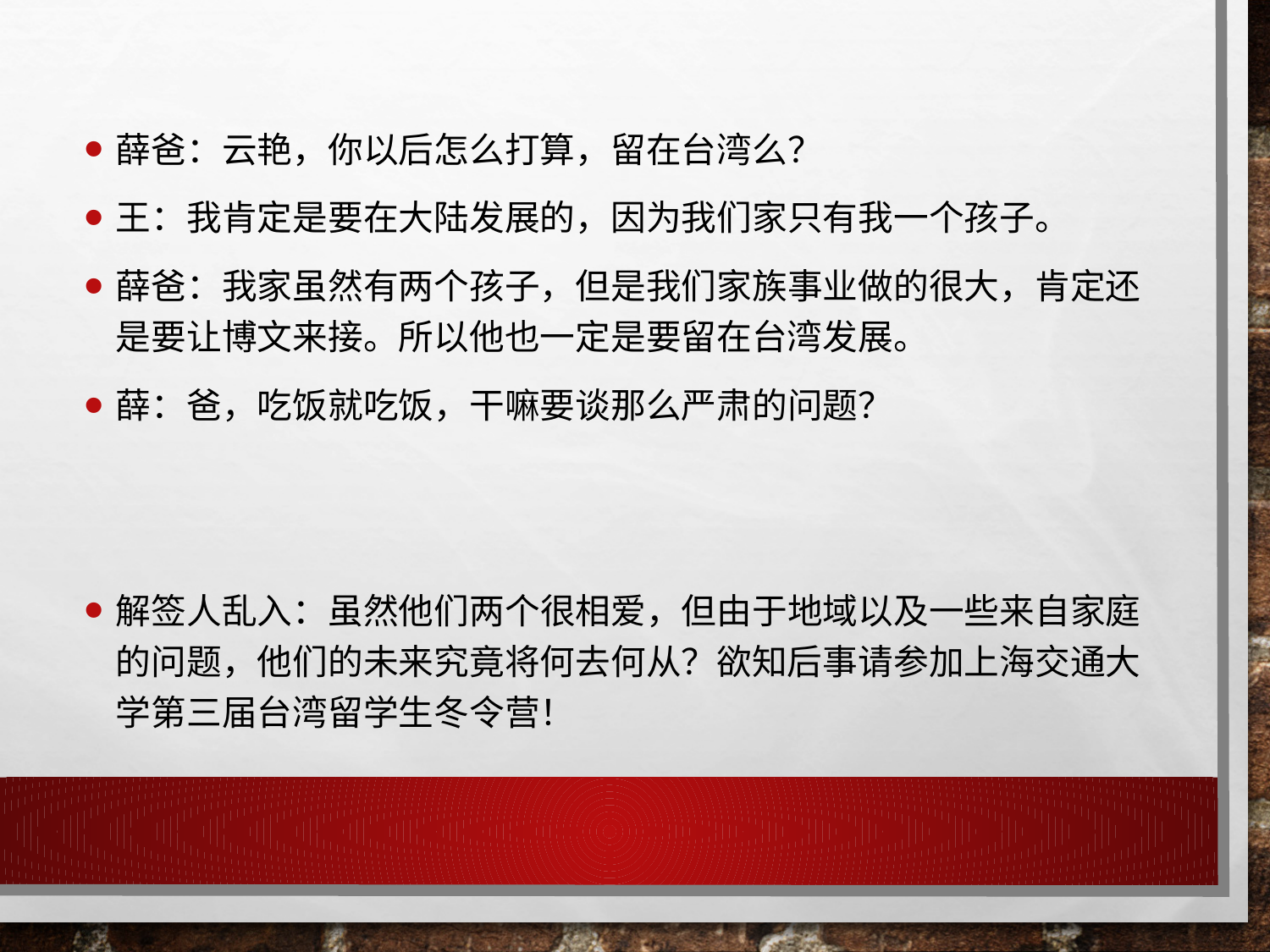

薛爸：云艳，你以后怎么打算，留在台湾么？
王：我肯定是要在大陆发展的，因为我们家只有我一个孩子。
薛爸：我家虽然有两个孩子，但是我们家族事业做的很大，肯定还是要让博文来接。所以他也一定是要留在台湾发展。
薛：爸，吃饭就吃饭，干嘛要谈那么严肃的问题？

解签人乱入：虽然他们两个很相爱，但由于地域以及一些来自家庭的问题，他们的未来究竟将何去何从？欲知后事请参加上海交通大学第三届台湾留学生冬令营！